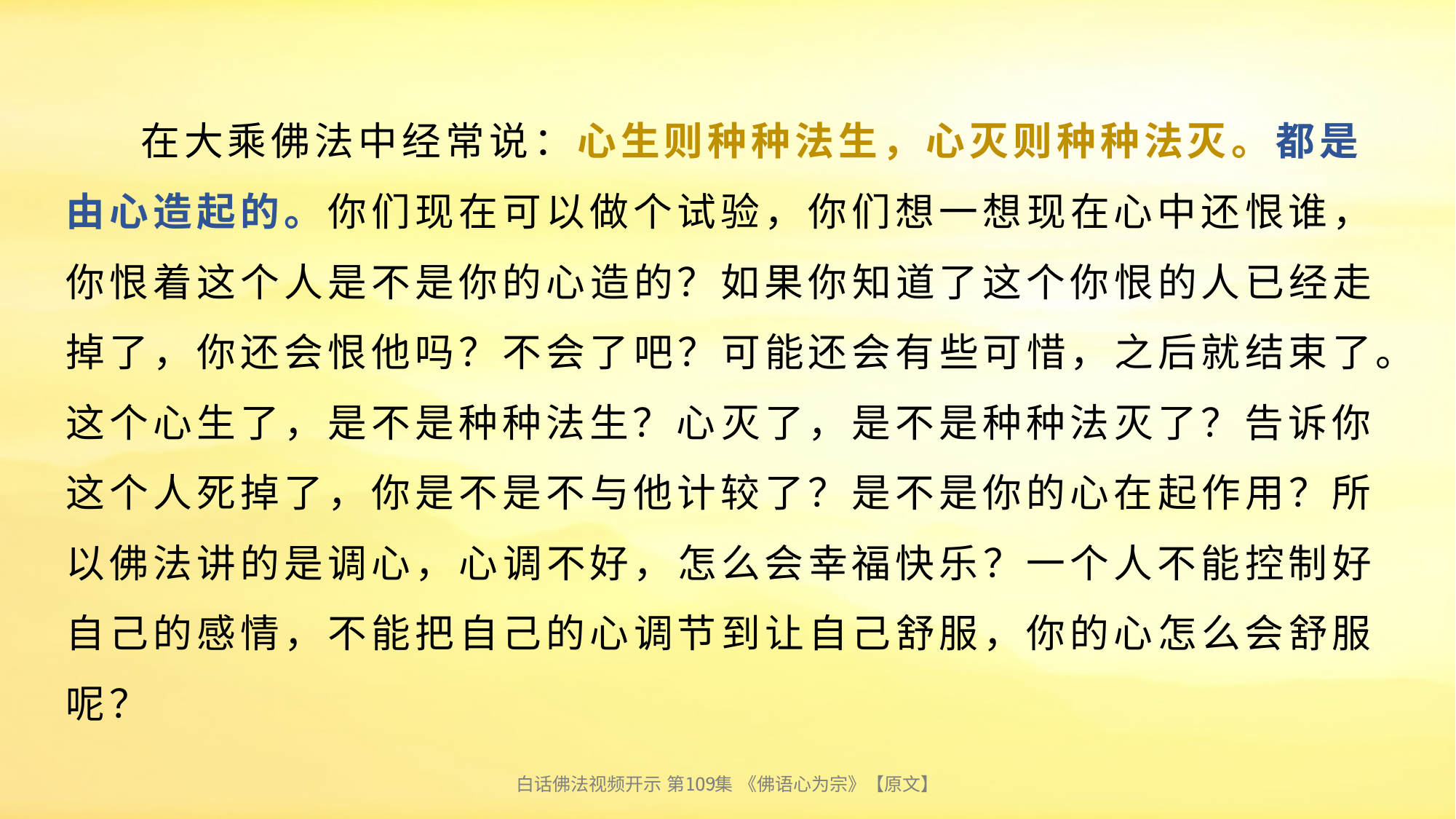

# 在大乘佛法中经常说：心生则种种法生，心灭则种种法灭。都是由心造起的。你们现在可以做个试验，你们想一想现在心中还恨谁，你恨着这个人是不是你的心造的？如果你知道了这个你恨的人已经走掉了，你还会恨他吗？不会了吧？可能还会有些可惜，之后就结束了。这个心生了，是不是种种法生？心灭了，是不是种种法灭了？告诉你这个人死掉了，你是不是不与他计较了？是不是你的心在起作用？所以佛法讲的是调心，心调不好，怎么会幸福快乐？一个人不能控制好自己的感情，不能把自己的心调节到让自己舒服，你的心怎么会舒服呢？
白话佛法视频开示 第109集 《佛语心为宗》【原文】